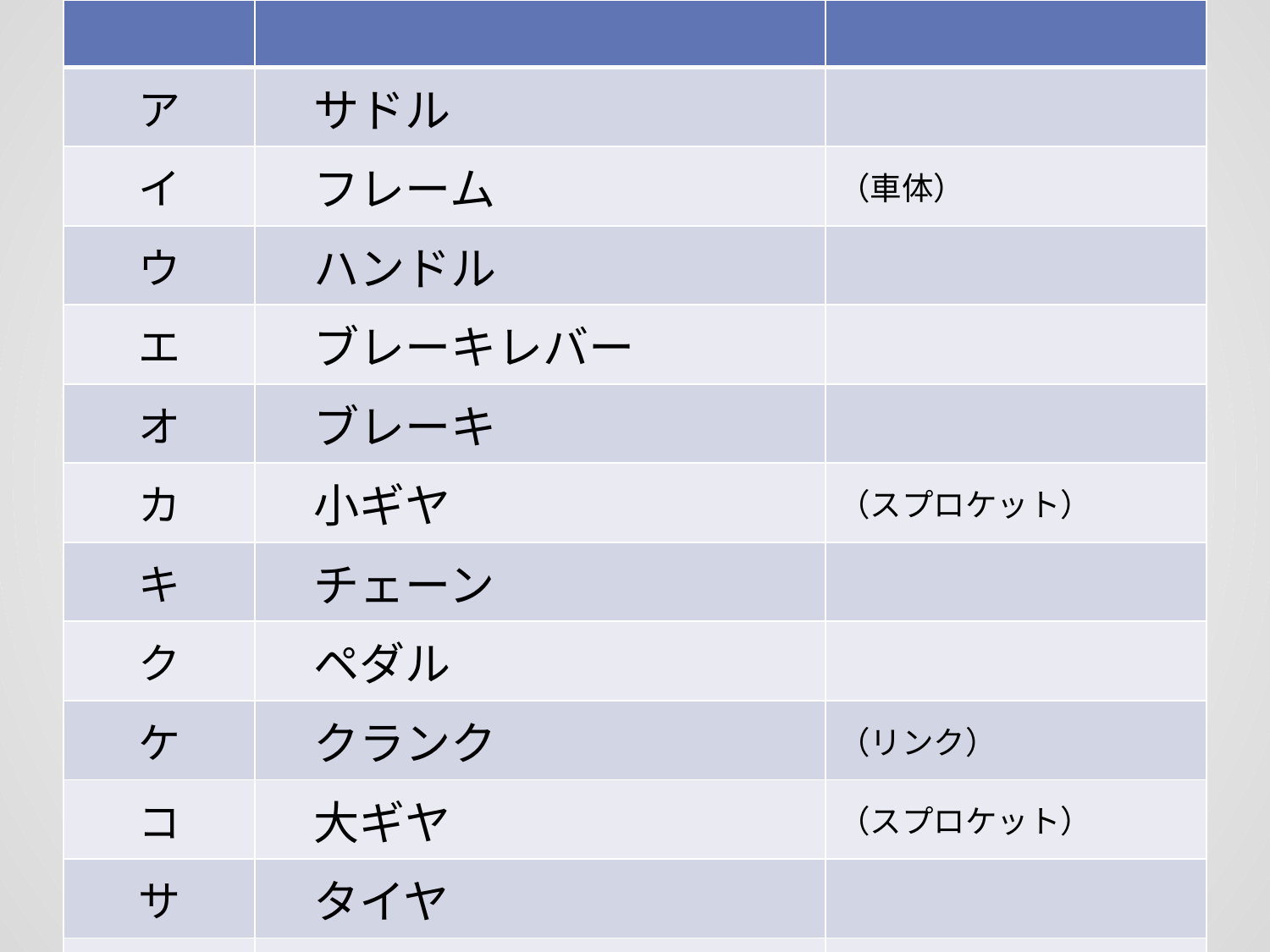

#
|  |  |  |
| --- | --- | --- |
| ア | サドル |  |
| イ | フレーム | （車体） |
| ウ | ハンドル |  |
| エ | ブレーキレバー |  |
| オ | ブレーキ |  |
| カ | 小ギヤ | （スプロケット） |
| キ | チェーン |  |
| ク | ペダル |  |
| ケ | クランク | （リンク） |
| コ | 大ギヤ | （スプロケット） |
| サ | タイヤ |  |
| シ | 前ハブ |  |
| ス | スポーク |  |